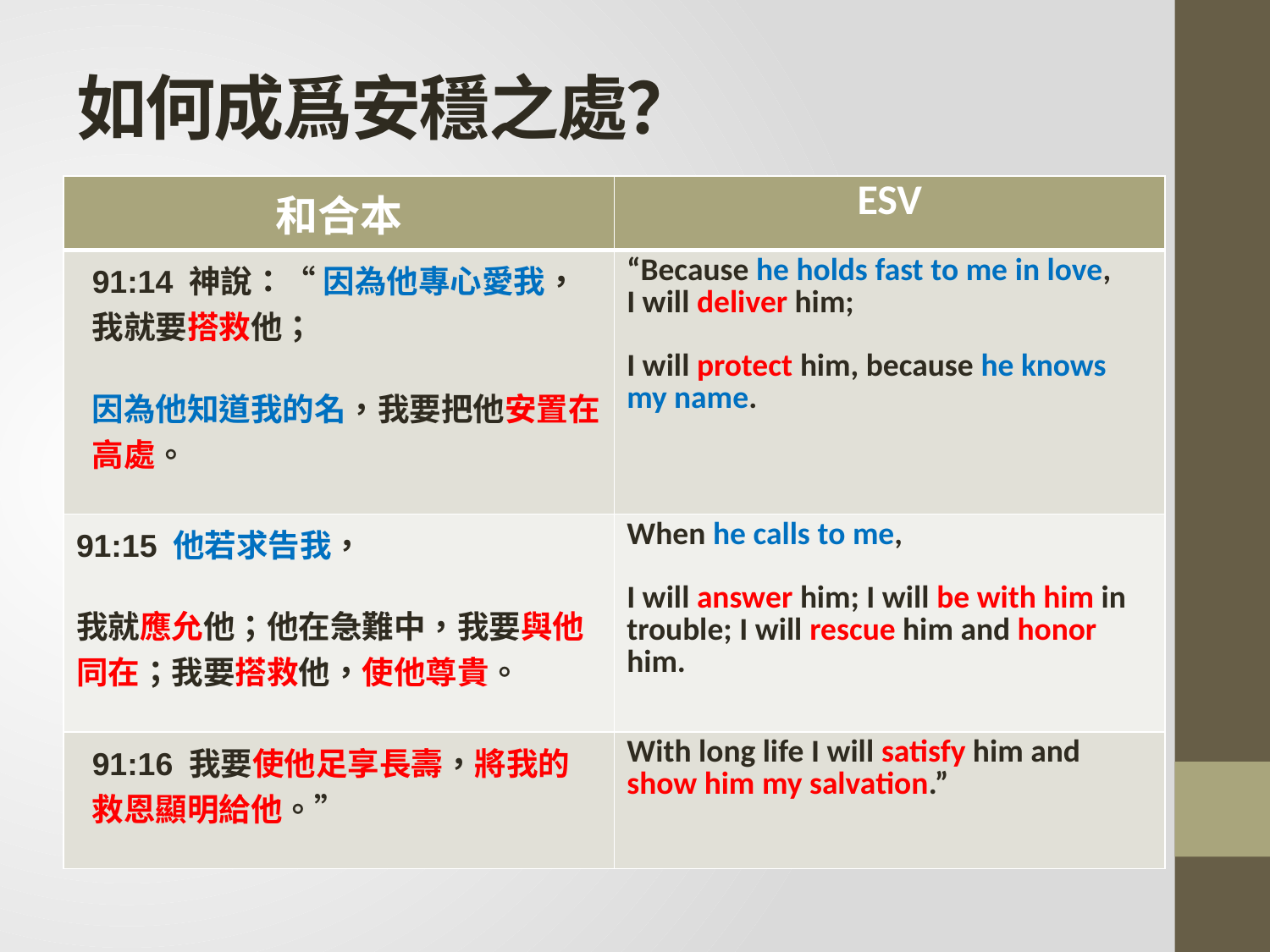

# 如何成爲安穩之處？
| 和合本 | ESV |
| --- | --- |
| 91:14 神說：“ 因為他專心愛我， 我就要搭救他； 因為他知道我的名，我要把他安置在高處。 | “Because he holds fast to me in love, I will deliver him; I will protect him, because he knows my name. |
| 91:15 他若求告我， 我就應允他；他在急難中，我要與他同在；我要搭救他，使他尊貴。 | When he calls to me, I will answer him; I will be with him in trouble; I will rescue him and honor him. |
| 91:16 我要使他足享長壽，將我的救恩顯明給他。” | With long life I will satisfy him and show him my salvation.” |